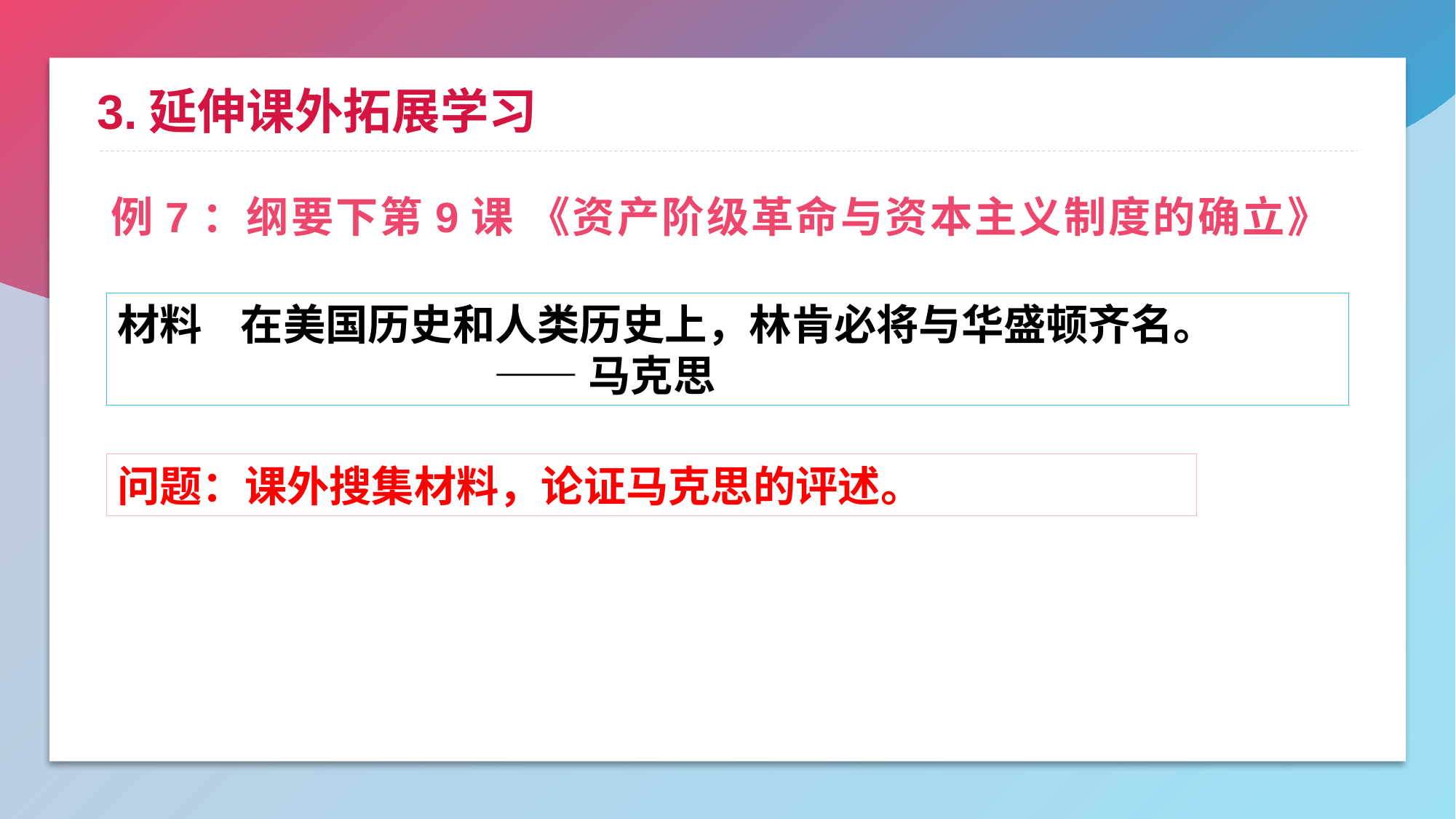

3.延伸课外拓展学习
# 例7：纲要下第9课 《资产阶级革命与资本主义制度的确立》
材料    在美国历史和人类历史上，林肯必将与华盛顿齐名。
                                       ——马克思
问题：课外搜集材料，论证马克思的评述。